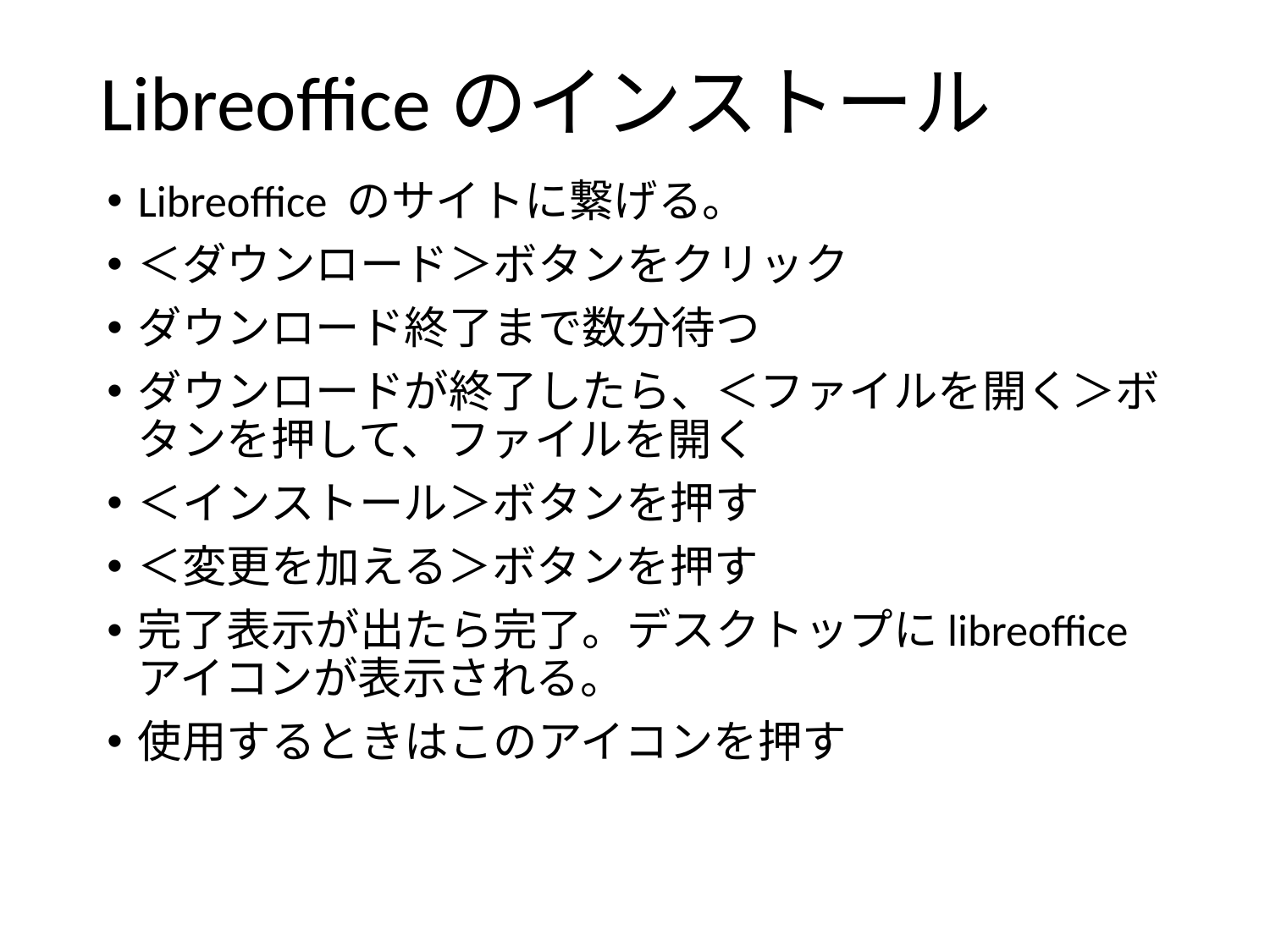

# Libreofficeのインストール
Libreoffice のサイトに繋げる。
＜ダウンロード＞ボタンをクリック
ダウンロード終了まで数分待つ
ダウンロードが終了したら、＜ファイルを開く＞ボタンを押して、ファイルを開く
＜インストール＞ボタンを押す
＜変更を加える＞ボタンを押す
完了表示が出たら完了。デスクトップにlibreofficeアイコンが表示される。
使用するときはこのアイコンを押す